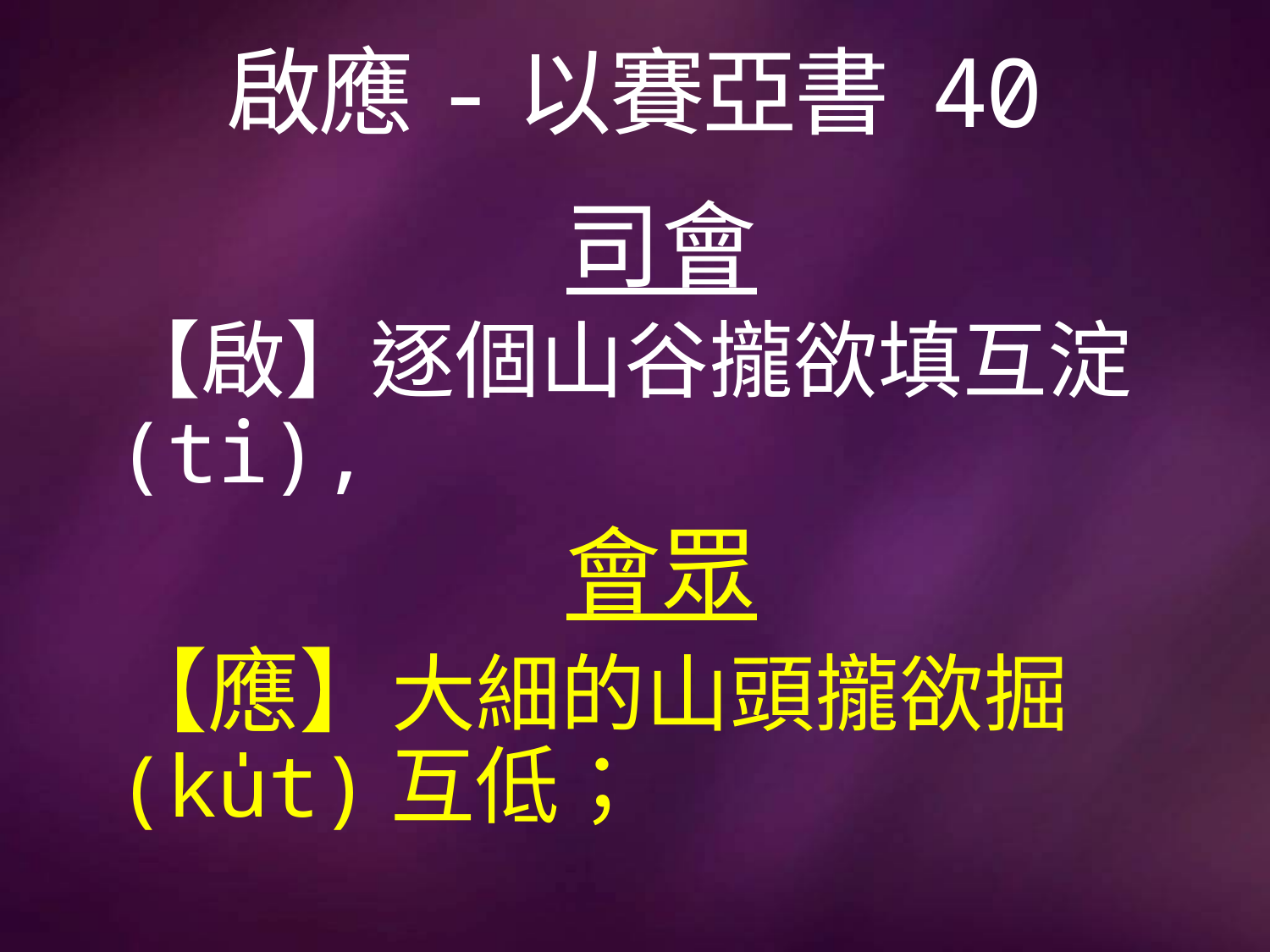

# 啟應-以賽亞書 40
司會
【啟】逐個山谷攏欲填互淀(ti),

會眾
【應】大細的山頭攏欲掘(ku̍t)互低；